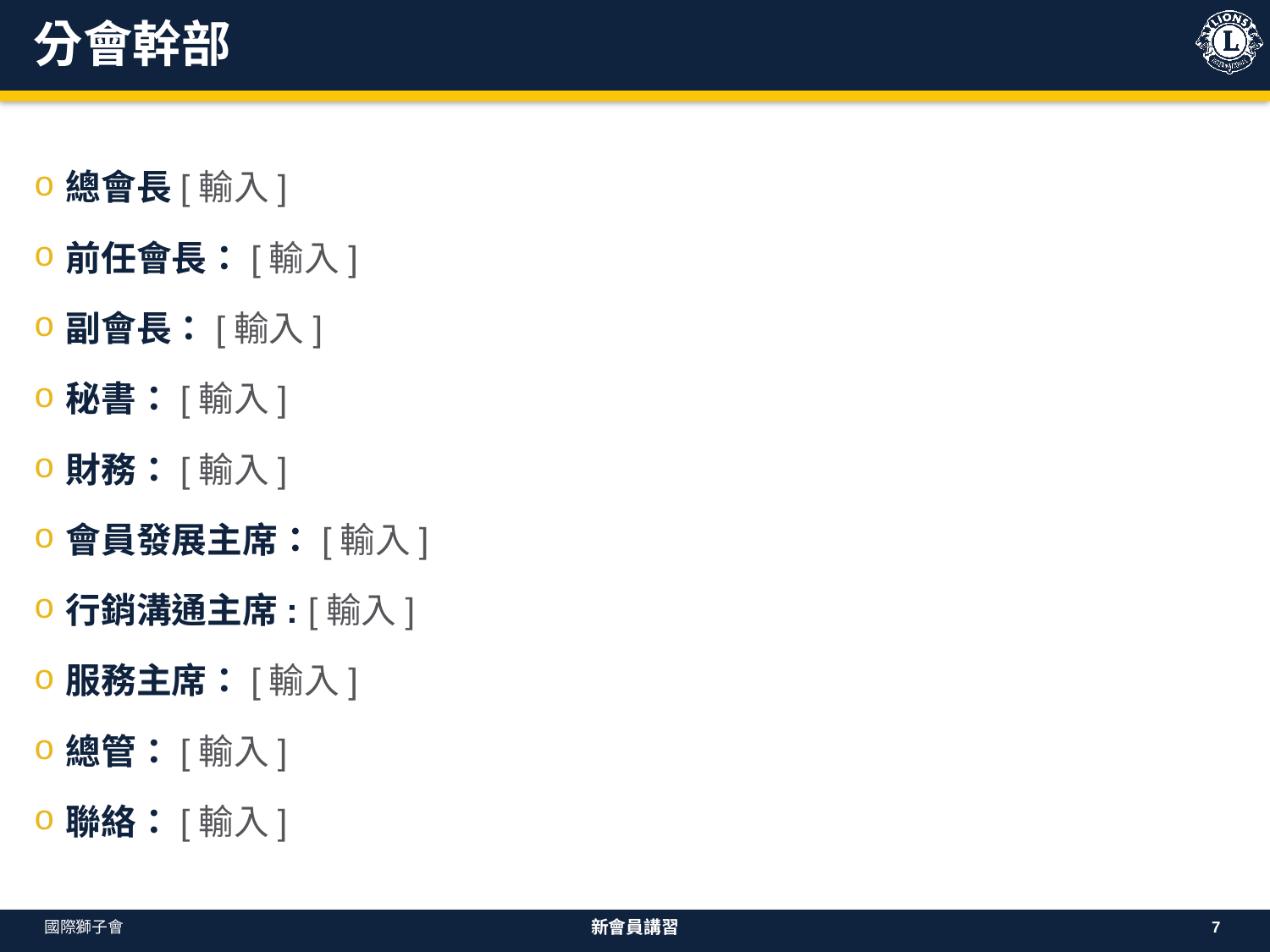

# 分會幹部
總會長[輸入]
前任會長：[輸入]
副會長：[輸入]
秘書：[輸入]
財務：[輸入]
會員發展主席：[輸入]
行銷溝通主席: [輸入]
服務主席：[輸入]
總管：[輸入]
聯絡：[輸入]